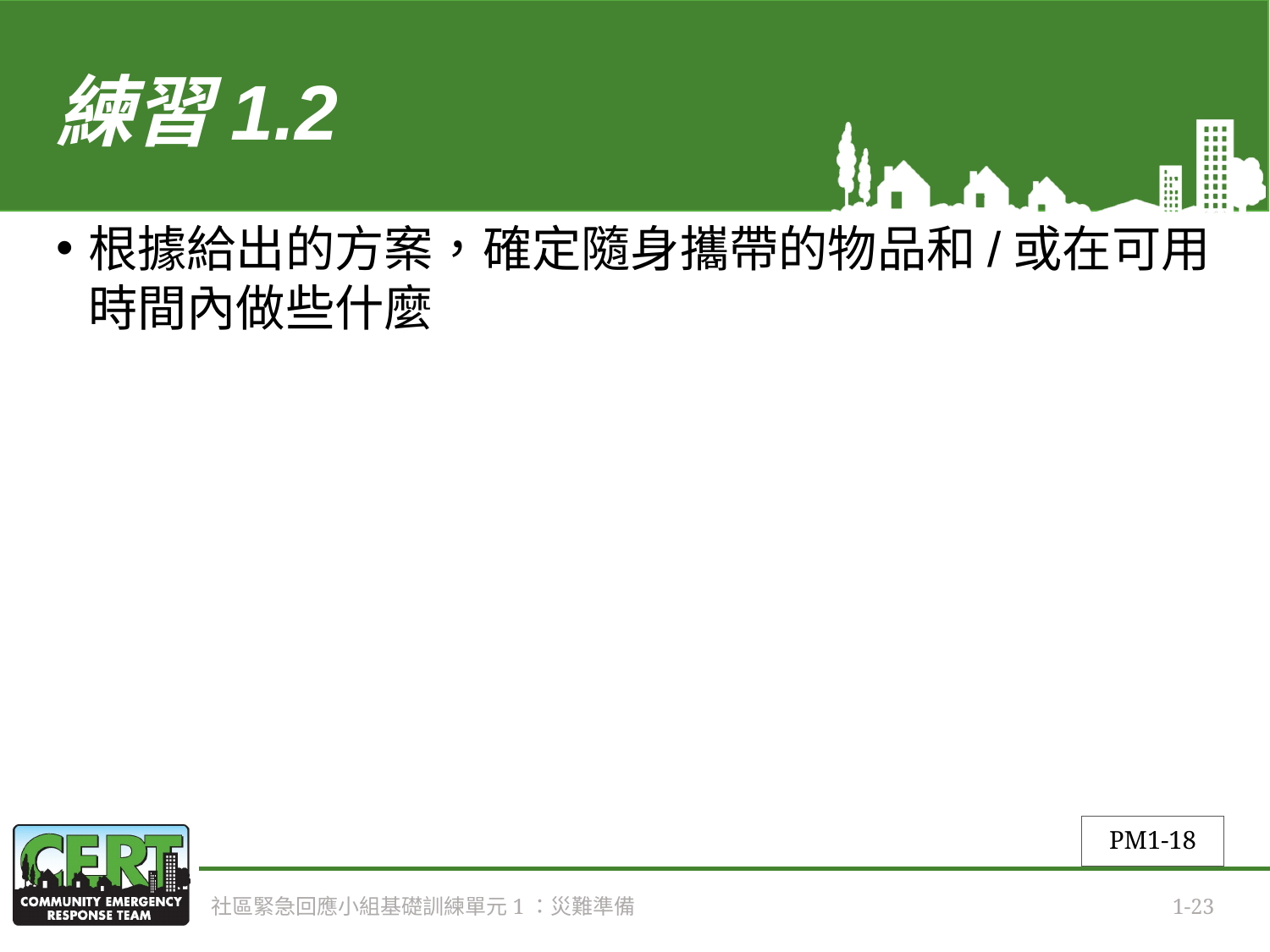

# 練習1.2
根據給出的方案，確定隨身攜帶的物品和/或在可用時間內做些什麼
PM1-18
社區緊急回應小組基礎訓練單元1：災難準備
1-23